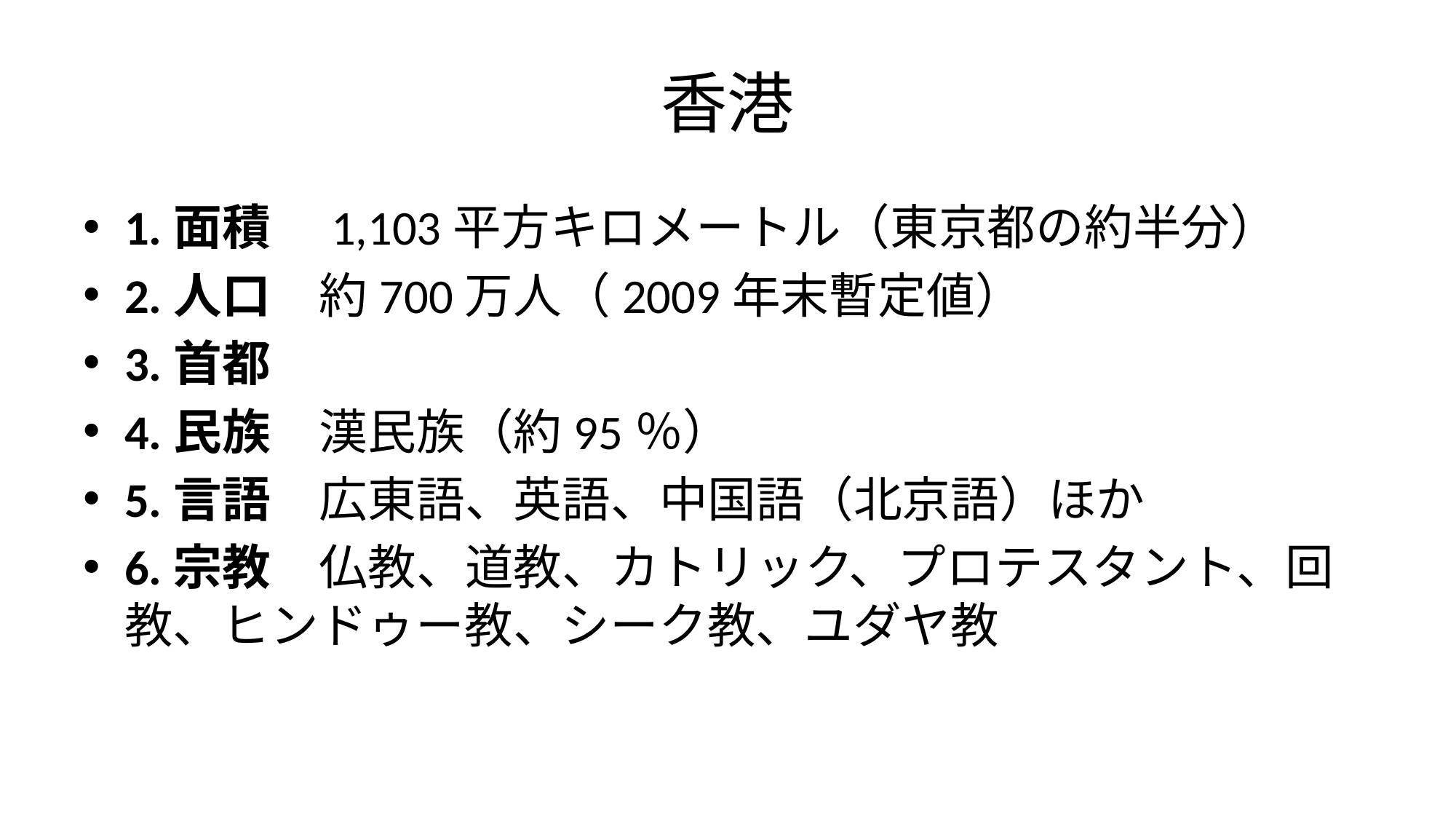

# 香港
1.面積　1,103平方キロメートル（東京都の約半分）
2.人口　約700万人（2009年末暫定値）
3.首都
4.民族　漢民族（約95％）
5.言語　広東語、英語、中国語（北京語）ほか
6.宗教　仏教、道教、カトリック、プロテスタント、回教、ヒンドゥー教、シーク教、ユダヤ教